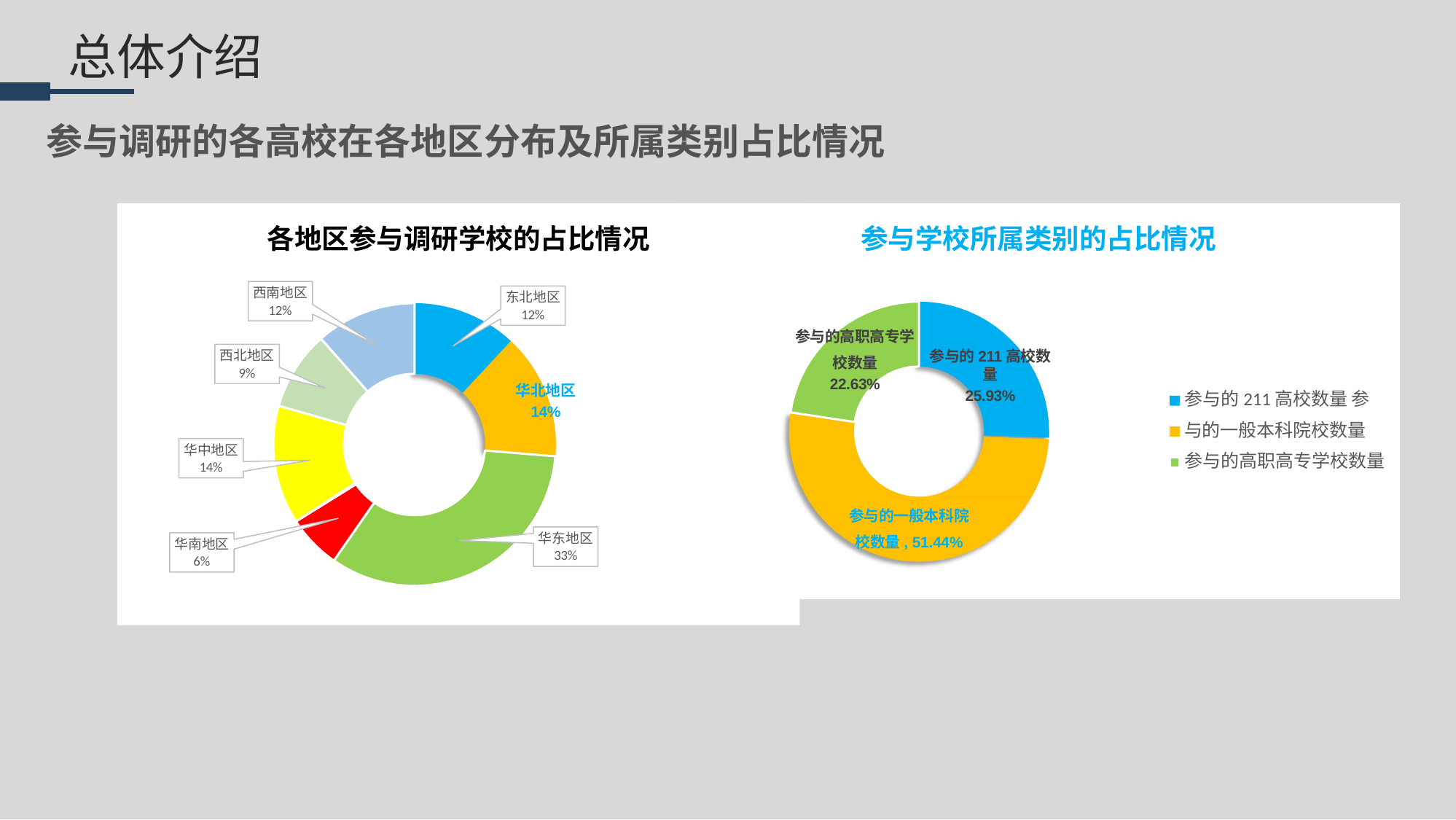

# 总体介绍
参与调研的各高校在各地区分布及所属类别占比情况

各地区参与调研学校的占比情况
参与学校所属类别的占比情况

西南地区
12%

东北地区
12%

参与的高职高专学

西北地区
9%
参与的211高校数量
25.93%
东北地区 华北地区 华东地区 华南地区 华中地区 西北地区 西南地区
校数量
22.63%
参与的211高校数量 参与的一般本科院校数量 参与的高职高专学校数量
华北地区
14%

华中地区
14%

参与的一般本科院

校数量, 51.44%

华东地区
33%
华南地区
6%